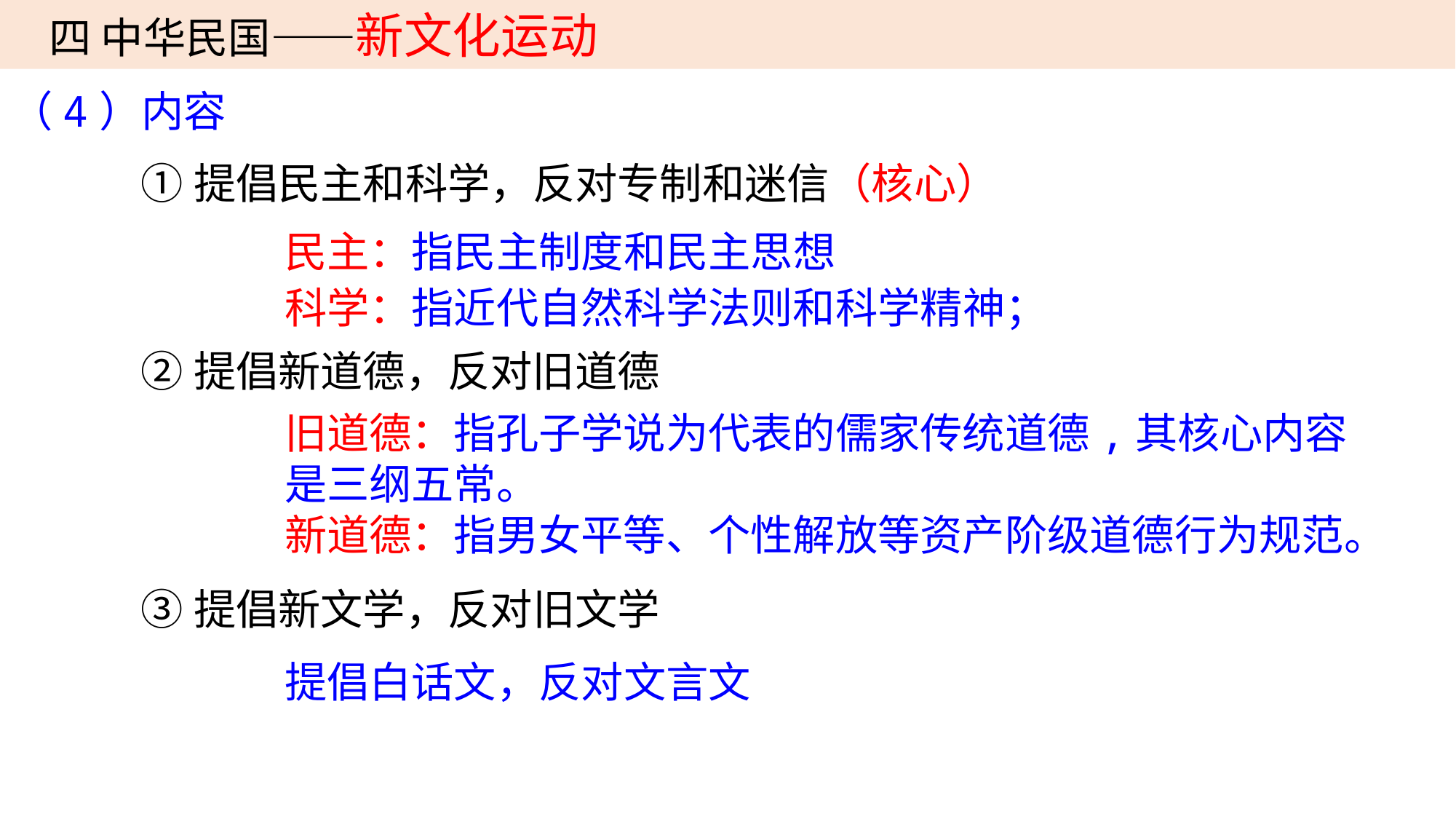

四 中华民国——新文化运动
（4）内容
①提倡民主和科学，反对专制和迷信（核心）
民主：指民主制度和民主思想
科学：指近代自然科学法则和科学精神；
②提倡新道德，反对旧道德
旧道德：指孔子学说为代表的儒家传统道德,其核心内容是三纲五常。
新道德：指男女平等、个性解放等资产阶级道德行为规范。
③提倡新文学，反对旧文学
提倡白话文，反对文言文